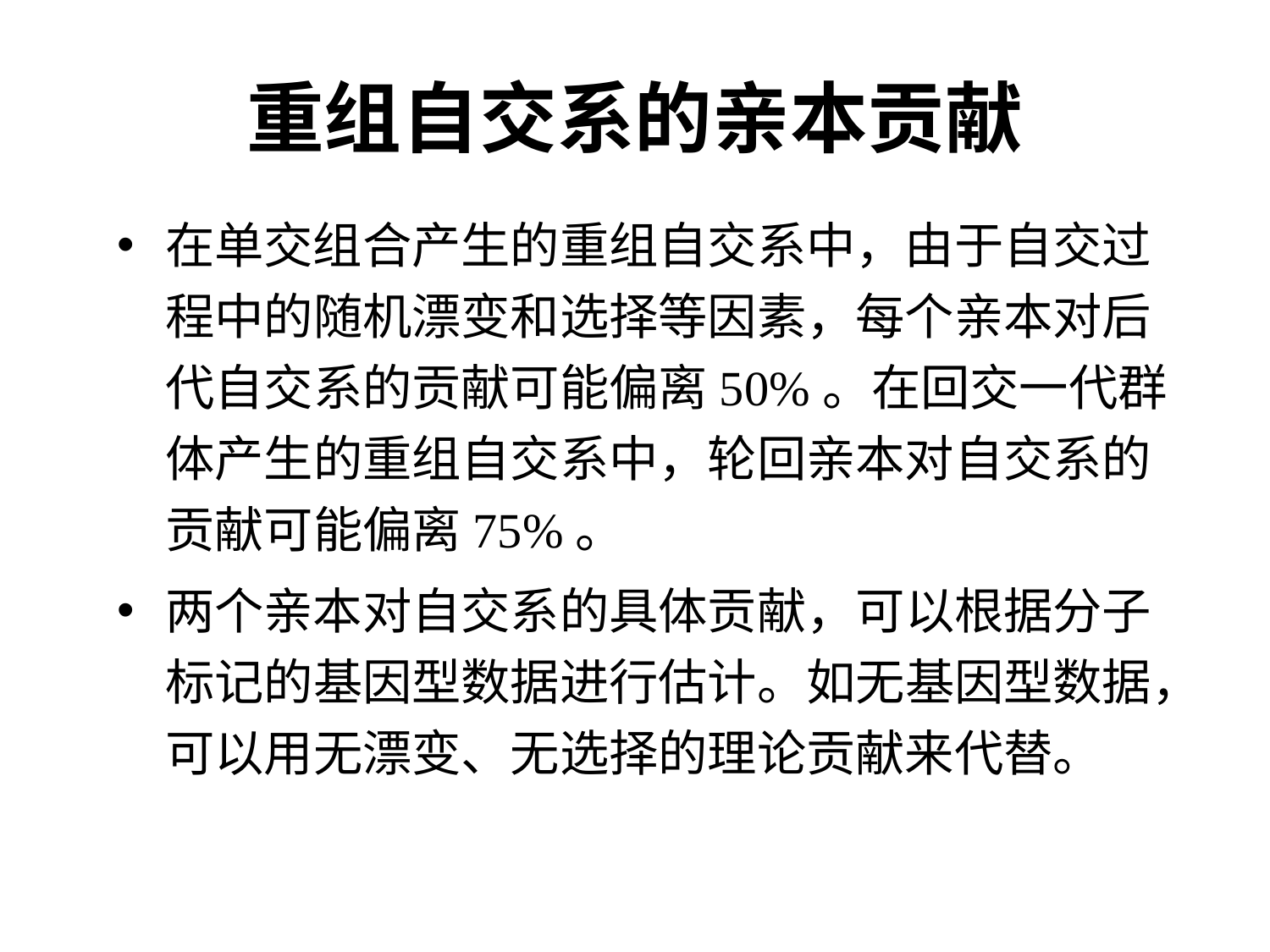

# 重组自交系的亲本贡献
在单交组合产生的重组自交系中，由于自交过程中的随机漂变和选择等因素，每个亲本对后代自交系的贡献可能偏离50%。在回交一代群体产生的重组自交系中，轮回亲本对自交系的贡献可能偏离75%。
两个亲本对自交系的具体贡献，可以根据分子标记的基因型数据进行估计。如无基因型数据，可以用无漂变、无选择的理论贡献来代替。